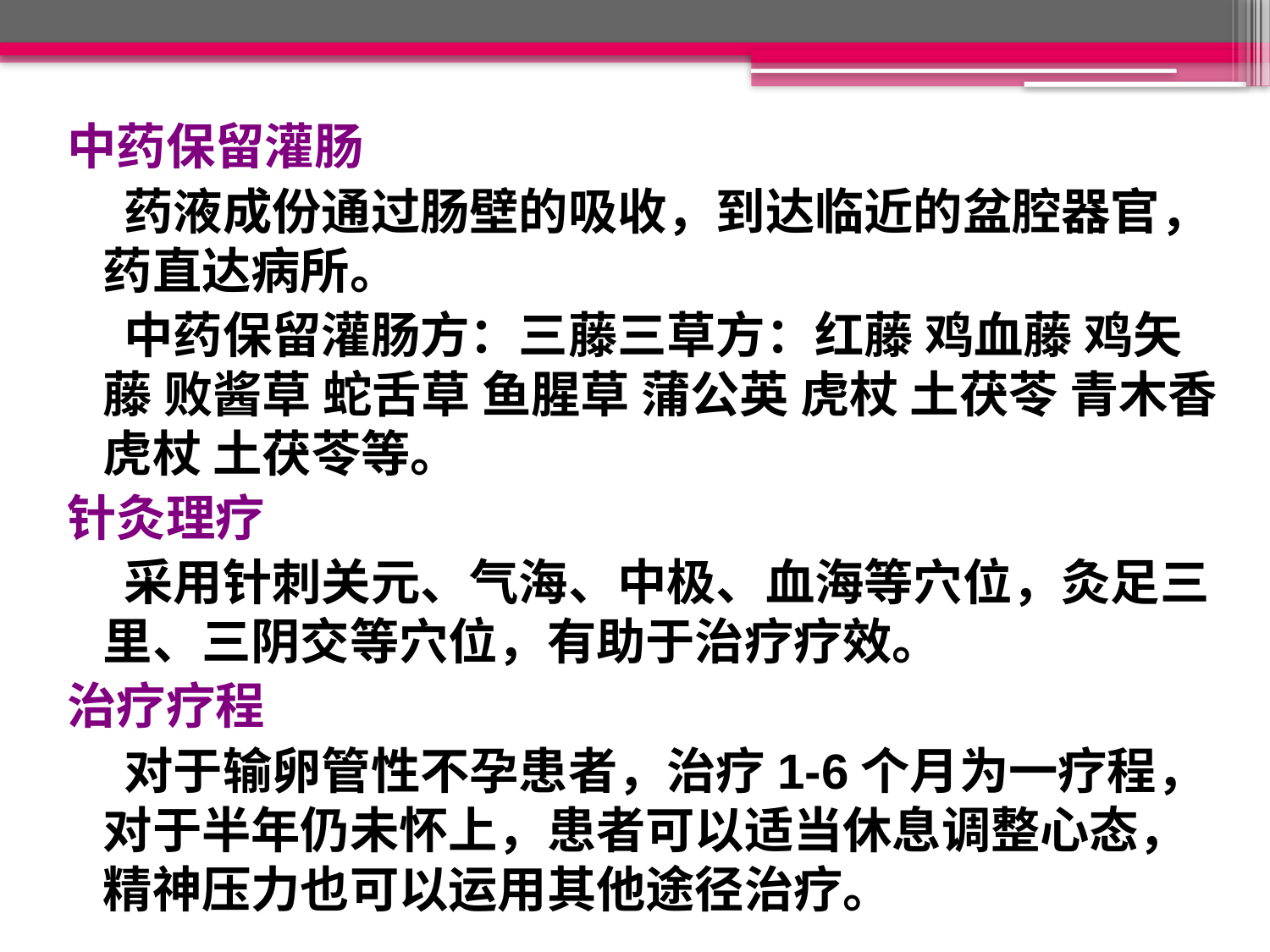

中药保留灌肠
    药液成份通过肠壁的吸收，到达临近的盆腔器官，药直达病所。
    中药保留灌肠方：三藤三草方：红藤 鸡血藤 鸡矢藤 败酱草 蛇舌草 鱼腥草 蒲公英 虎杖 土茯苓 青木香 虎杖 土茯苓等。
针灸理疗
    采用针刺关元、气海、中极、血海等穴位，灸足三里、三阴交等穴位，有助于治疗疗效。
治疗疗程
    对于输卵管性不孕患者，治疗1-6个月为一疗程，对于半年仍未怀上，患者可以适当休息调整心态，精神压力也可以运用其他途径治疗。